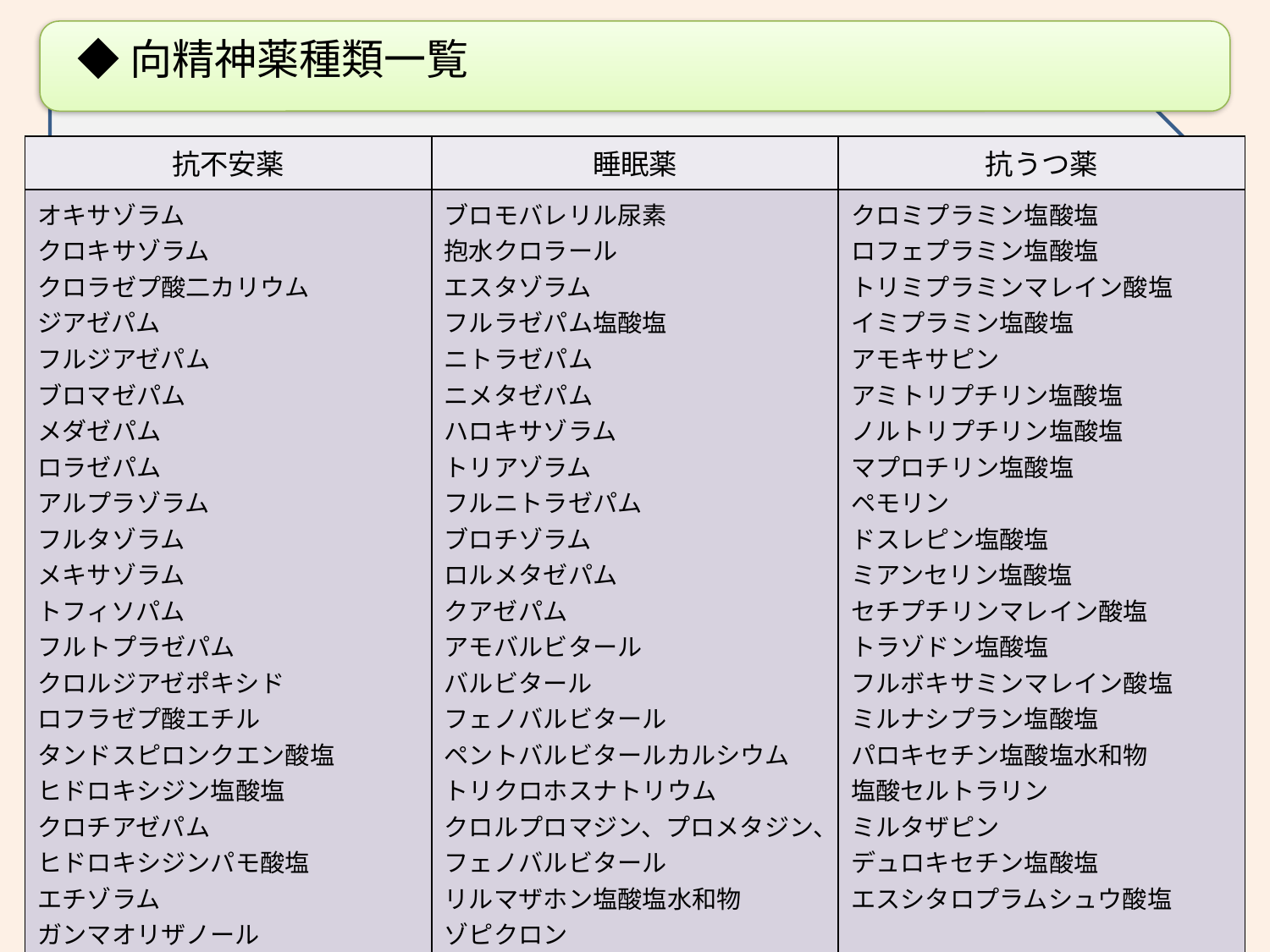

◆向精神薬種類一覧

| 抗不安薬 | 睡眠薬 | 抗うつ薬 |
| --- | --- | --- |
| オキサゾラム クロキサゾラム クロラゼプ酸二カリウム ジアゼパム フルジアゼパム ブロマゼパム メダゼパム ロラゼパム アルプラゾラム フルタゾラム メキサゾラム トフィソパム フルトプラゼパム クロルジアゼポキシド ロフラゼプ酸エチル タンドスピロンクエン酸塩 ヒドロキシジン塩酸塩 クロチアゼパム ヒドロキシジンパモ酸塩 エチゾラム ガンマオリザノール | ブロモバレリル尿素 抱水クロラール エスタゾラム フルラゼパム塩酸塩 ニトラゼパム ニメタゼパム ハロキサゾラム トリアゾラム フルニトラゼパム ブロチゾラム ロルメタゼパム クアゼパム アモバルビタール バルビタール フェノバルビタール ペントバルビタールカルシウム トリクロホスナトリウム クロルプロマジン、プロメタジン、フェノバルビタール リルマザホン塩酸塩水和物 ゾピクロン ゾルピデム酒石酸塩 エスゾピクロン ラメルテオン | クロミプラミン塩酸塩 ロフェプラミン塩酸塩 トリミプラミンマレイン酸塩 イミプラミン塩酸塩 アモキサピン アミトリプチリン塩酸塩 ノルトリプチリン塩酸塩 マプロチリン塩酸塩 ペモリン ドスレピン塩酸塩 ミアンセリン塩酸塩 セチプチリンマレイン酸塩 トラゾドン塩酸塩 フルボキサミンマレイン酸塩 ミルナシプラン塩酸塩 パロキセチン塩酸塩水和物 塩酸セルトラリン ミルタザピン デュロキセチン塩酸塩 エスシタロプラムシュウ酸塩 |
176